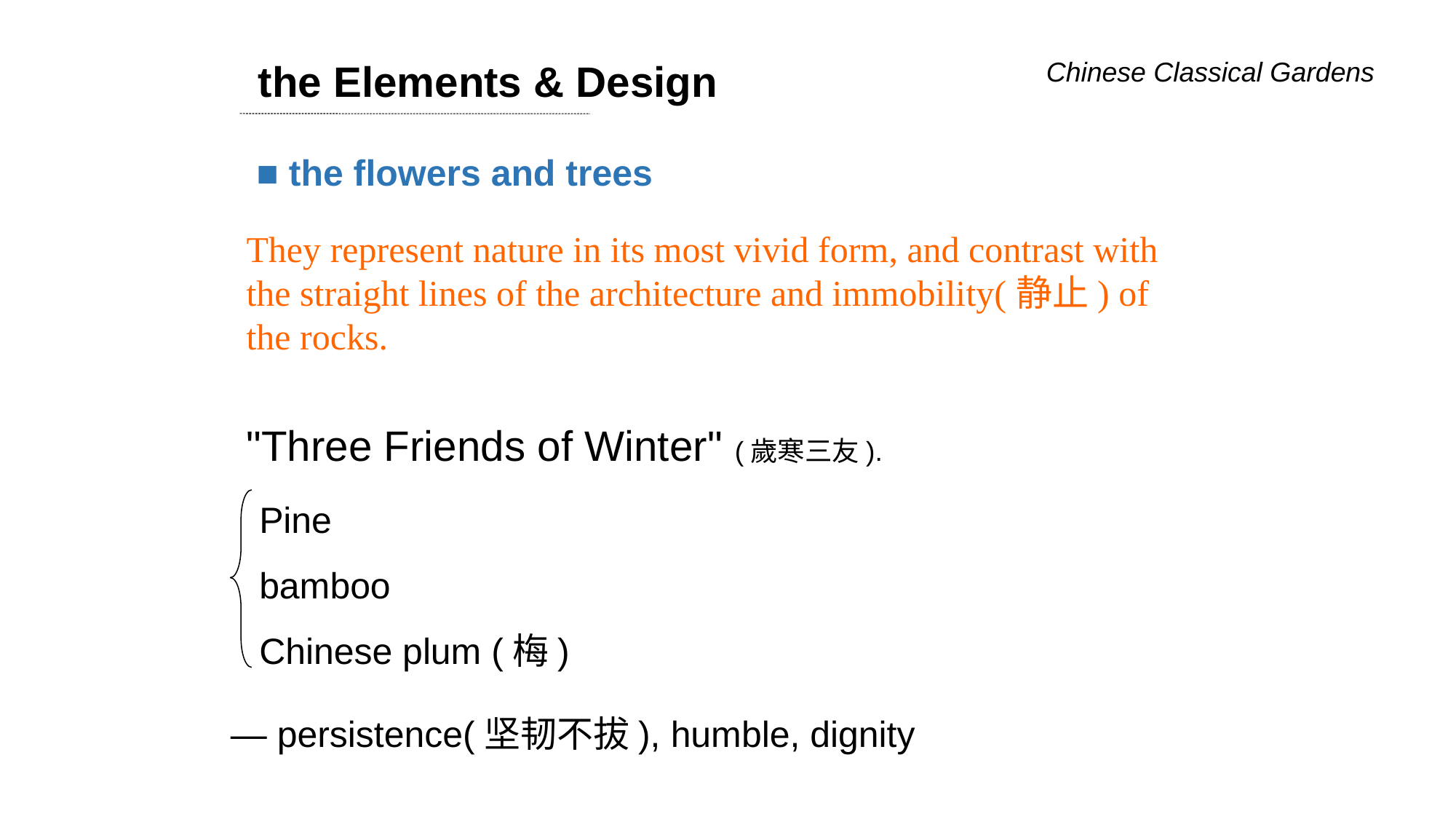

Chinese Classical Gardens
the Elements & Design
■ the flowers and trees
They represent nature in its most vivid form, and contrast with the straight lines of the architecture and immobility(静止) of the rocks.
"Three Friends of Winter" (歲寒三友).
Pine
bamboo
Chinese plum (梅)

— persistence(坚韧不拔), humble, dignity